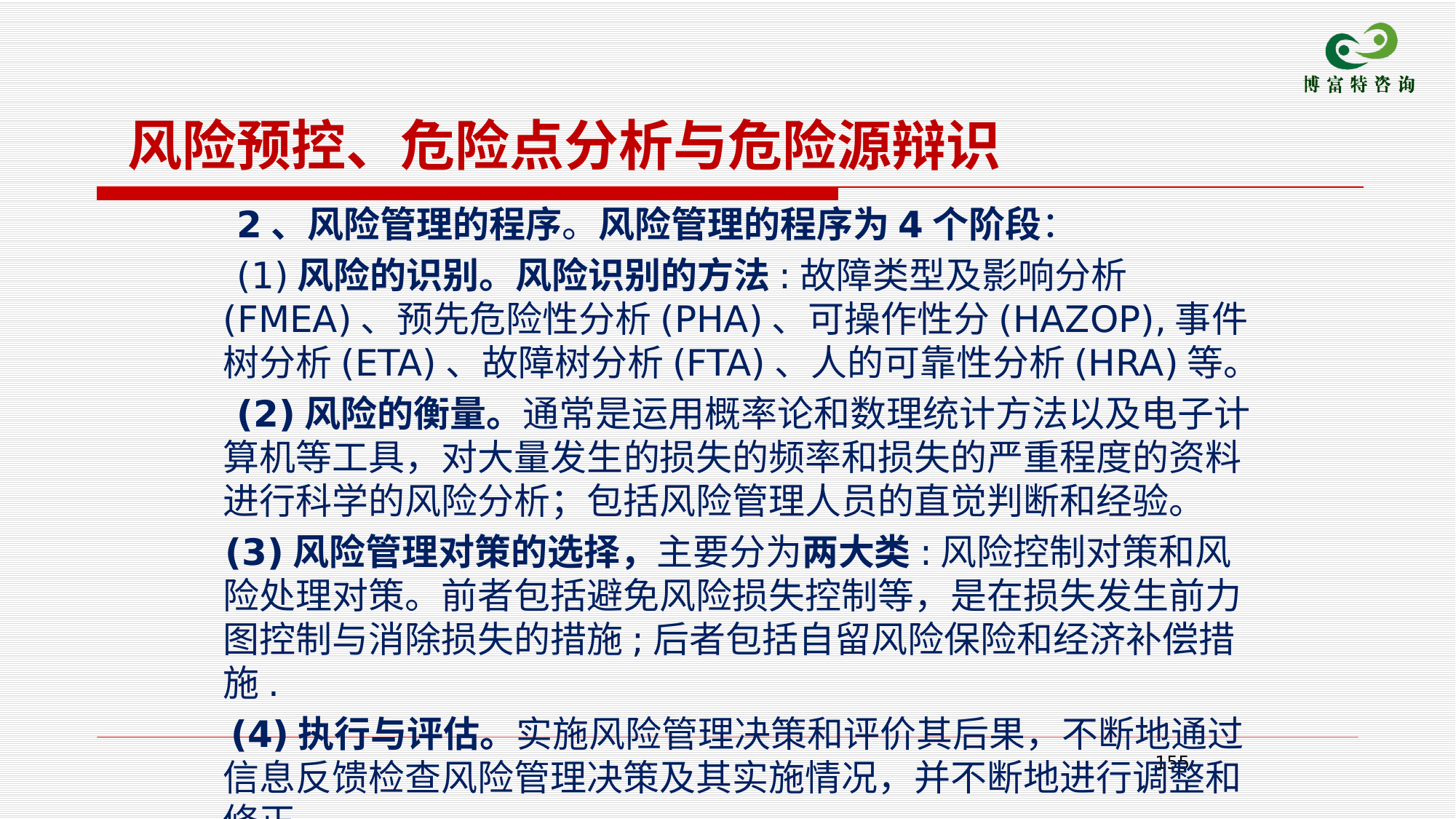

风险预控、危险点分析与危险源辩识
      2、风险管理的程序。风险管理的程序为4个阶段：
      (1)风险的识别。风险识别的方法:故障类型及影响分析(FMEA)、预先危险性分析(PHA)、可操作性分(HAZOP),事件树分析(ETA)、故障树分析(FTA)、人的可靠性分析(HRA)等。
      (2)风险的衡量。通常是运用概率论和数理统计方法以及电子计算机等工具，对大量发生的损失的频率和损失的严重程度的资料进行科学的风险分析；包括风险管理人员的直觉判断和经验。
     (3)风险管理对策的选择，主要分为两大类:风险控制对策和风险处理对策。前者包括避免风险损失控制等，是在损失发生前力图控制与消除损失的措施;后者包括自留风险保险和经济补偿措施.
     (4)执行与评估。实施风险管理决策和评价其后果，不断地通过信息反馈检查风险管理决策及其实施情况，并不断地进行调整和修正。

155